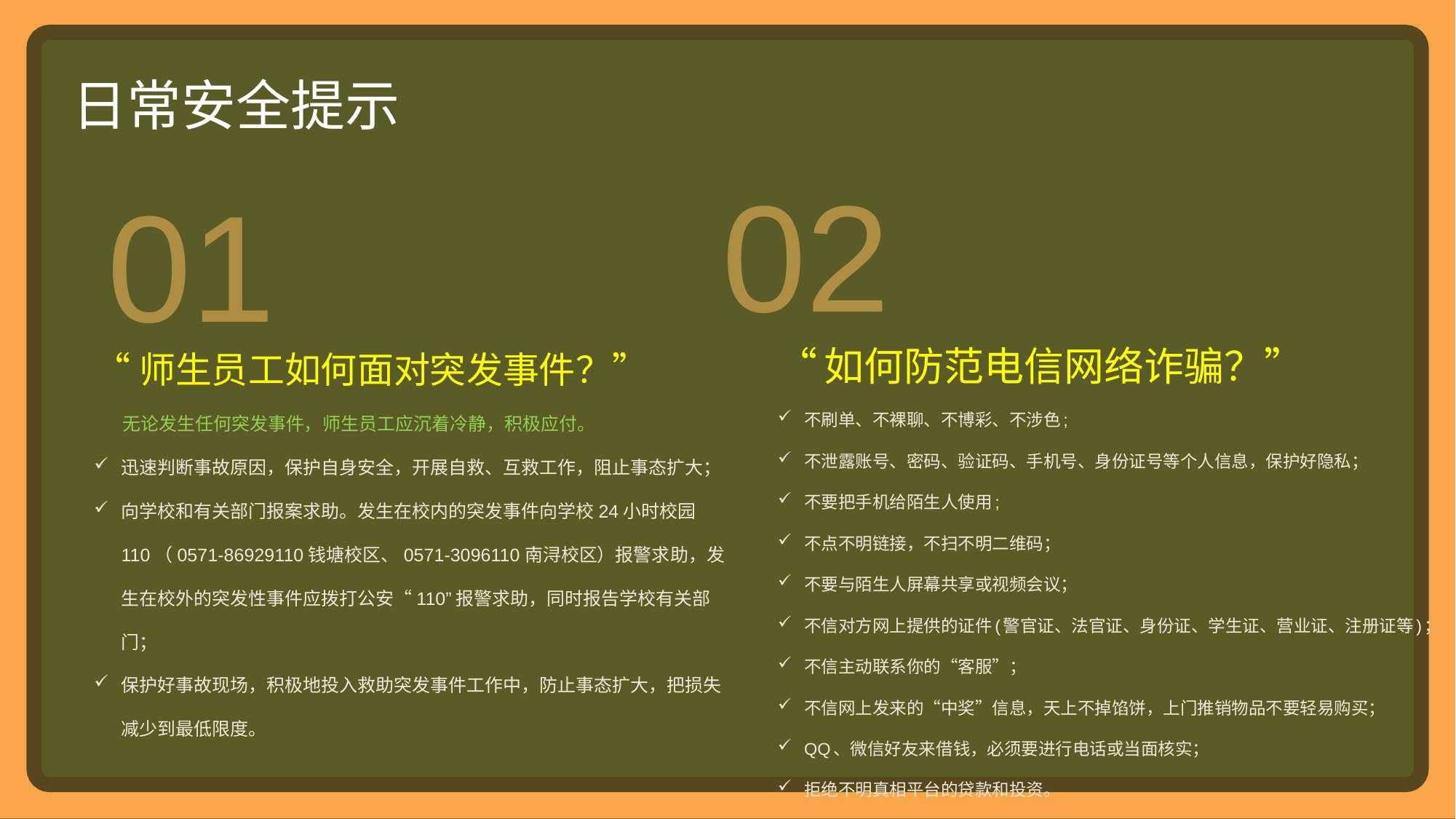

日常安全提示
02
01
“如何防范电信网络诈骗？”
不刷单、不裸聊、不博彩、不涉色;
不泄露账号、密码、验证码、手机号、身份证号等个人信息，保护好隐私；
不要把手机给陌生人使用;
不点不明链接，不扫不明二维码；
不要与陌生人屏幕共享或视频会议；
不信对方网上提供的证件(警官证、法官证、身份证、学生证、营业证、注册证等)；
不信主动联系你的“客服”；
不信网上发来的“中奖”信息，天上不掉馅饼，上门推销物品不要轻易购买；
QQ、微信好友来借钱，必须要进行电话或当面核实；
拒绝不明真相平台的贷款和投资。
“师生员工如何面对突发事件？”
      无论发生任何突发事件，师生员工应沉着冷静，积极应付。
迅速判断事故原因，保护自身安全，开展自救、互救工作，阻止事态扩大；
向学校和有关部门报案求助。发生在校内的突发事件向学校24小时校园110（0571-86929110钱塘校区、0571-3096110南浔校区）报警求助，发生在校外的突发性事件应拨打公安“110”报警求助，同时报告学校有关部门；
保护好事故现场，积极地投入救助突发事件工作中，防止事态扩大，把损失减少到最低限度。